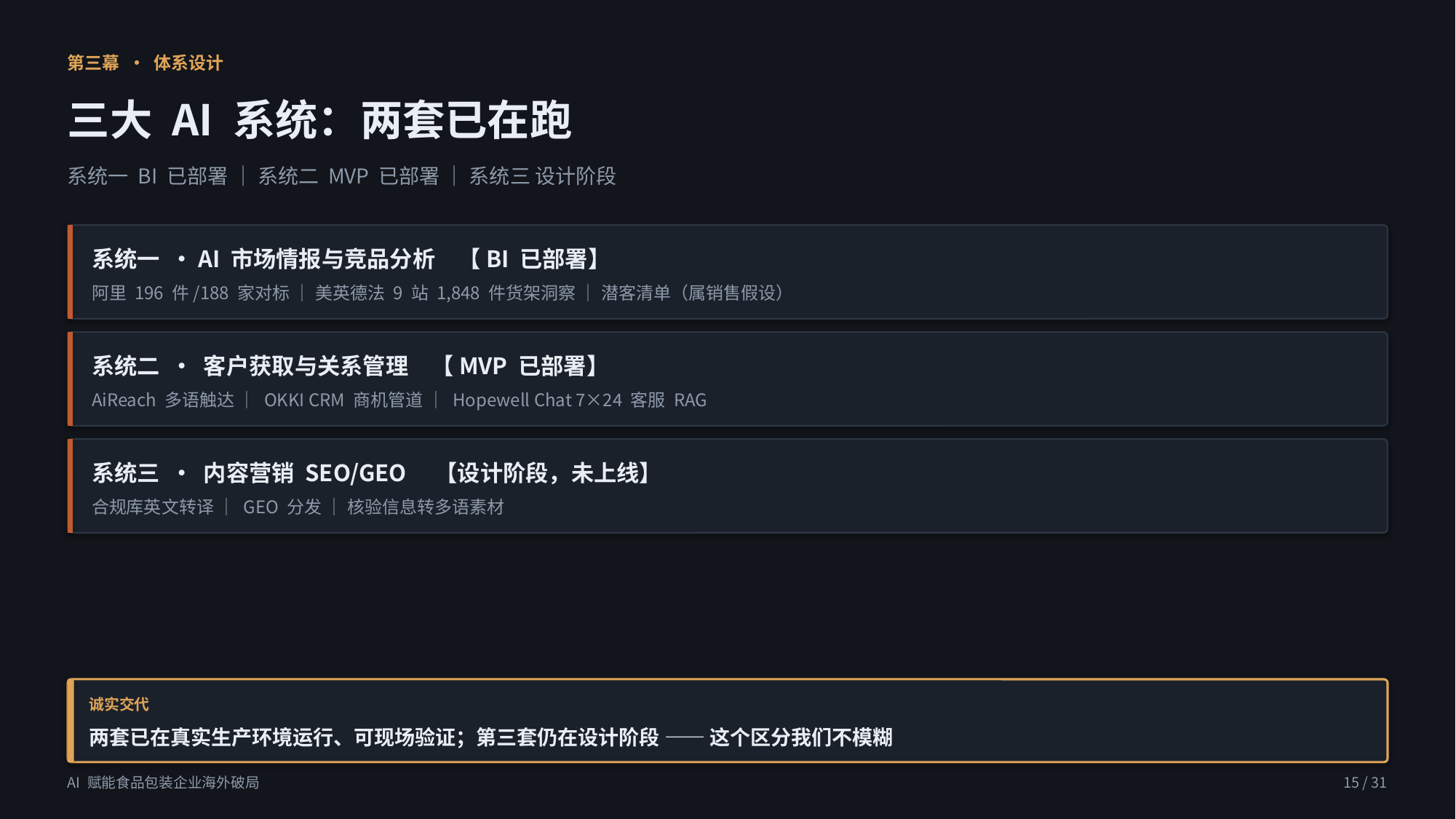

第三幕 · 体系设计
三大 AI 系统：两套已在跑
系统一 BI 已部署 ｜ 系统二 MVP 已部署 ｜ 系统三 设计阶段

系统一 · AI 市场情报与竞品分析　【BI 已部署】
阿里 196 件/188 家对标 ｜ 美英德法 9 站 1,848 件货架洞察 ｜ 潜客清单（属销售假设）

系统二 · 客户获取与关系管理　【MVP 已部署】
AiReach 多语触达 ｜ OKKI CRM 商机管道 ｜ Hopewell Chat 7×24 客服 RAG

系统三 · 内容营销 SEO/GEO　【设计阶段，未上线】
合规库英文转译 ｜ GEO 分发 ｜ 核验信息转多语素材

诚实交代
两套已在真实生产环境运行、可现场验证；第三套仍在设计阶段 —— 这个区分我们不模糊
AI 赋能食品包装企业海外破局
15 / 31